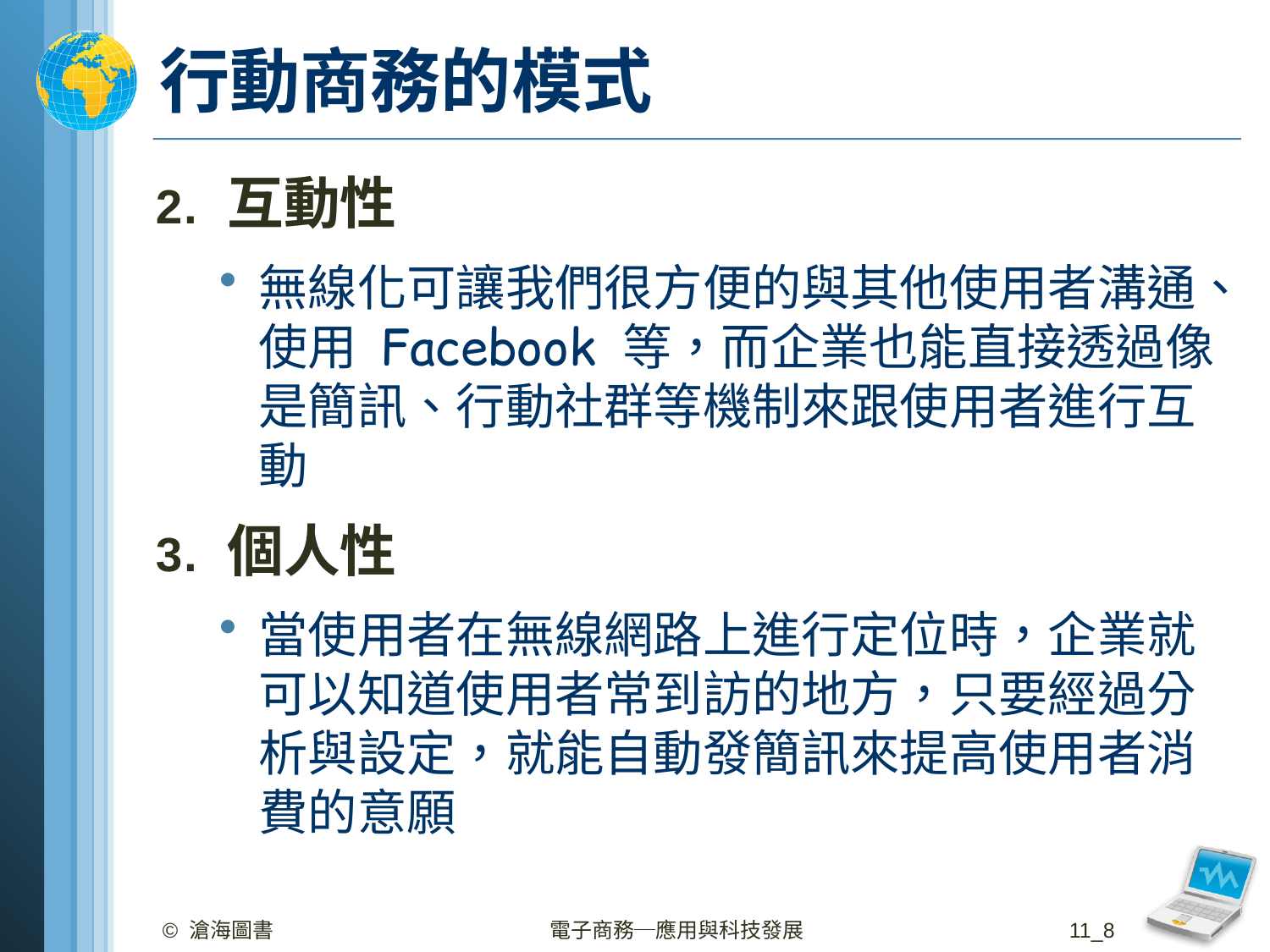

# 行動商務的模式
互動性
無線化可讓我們很方便的與其他使用者溝通、使用 Facebook 等，而企業也能直接透過像是簡訊、行動社群等機制來跟使用者進行互動
個人性
當使用者在無線網路上進行定位時，企業就可以知道使用者常到訪的地方，只要經過分析與設定，就能自動發簡訊來提高使用者消費的意願
© 滄海圖書
電子商務─應用與科技發展
11_8